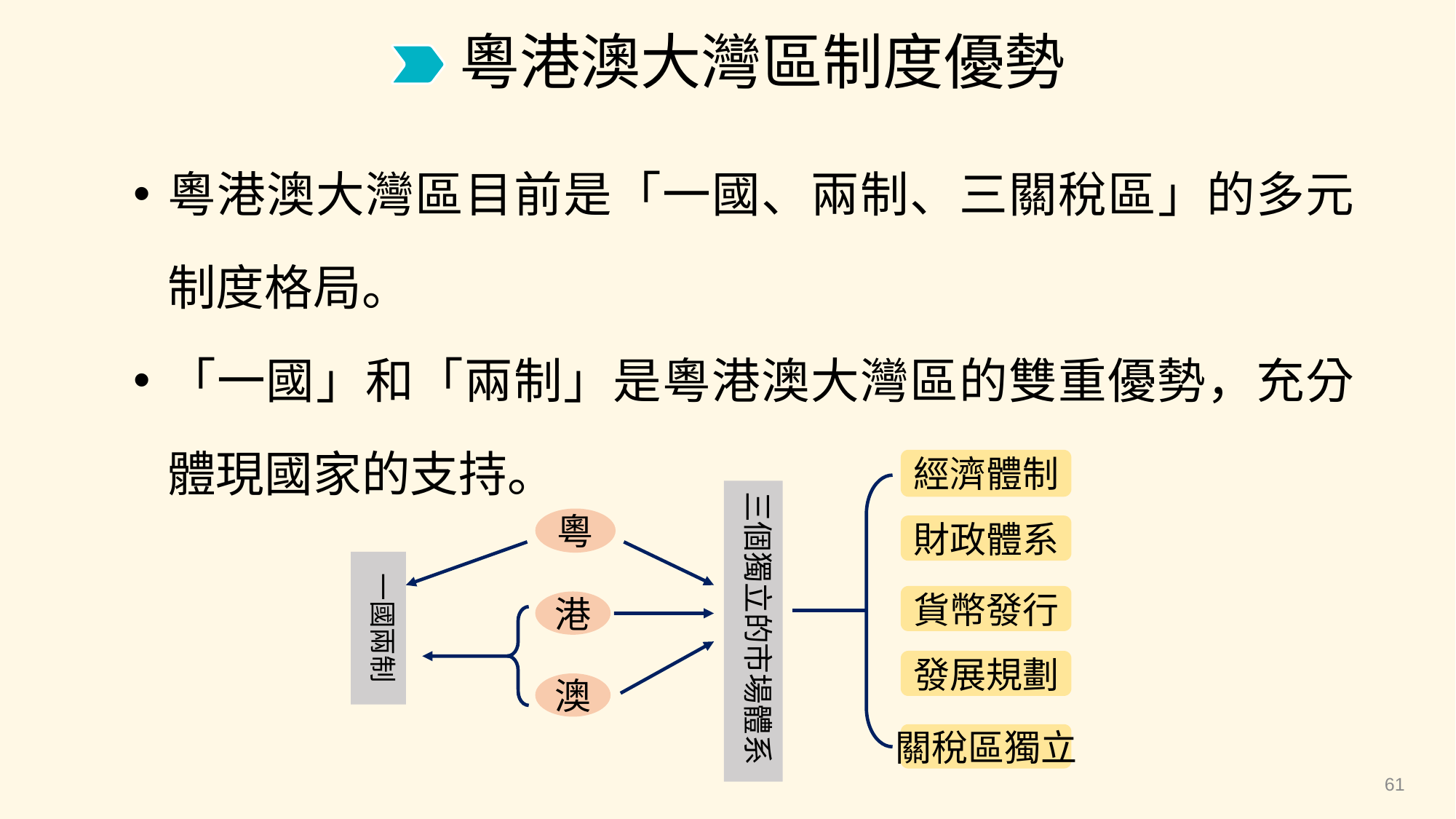

粵港澳大灣區制度優勢

粵港澳大灣區目前是「一國、兩制、三關稅區」的多元制度格局。
「一國」和「兩制」是粵港澳大灣區的雙重優勢，充分體現國家的支持。
經濟體制

三個獨立的市場體系
粵
財政體系

一國兩制
貨幣發行
港

發展規劃

澳
關稅區獨立